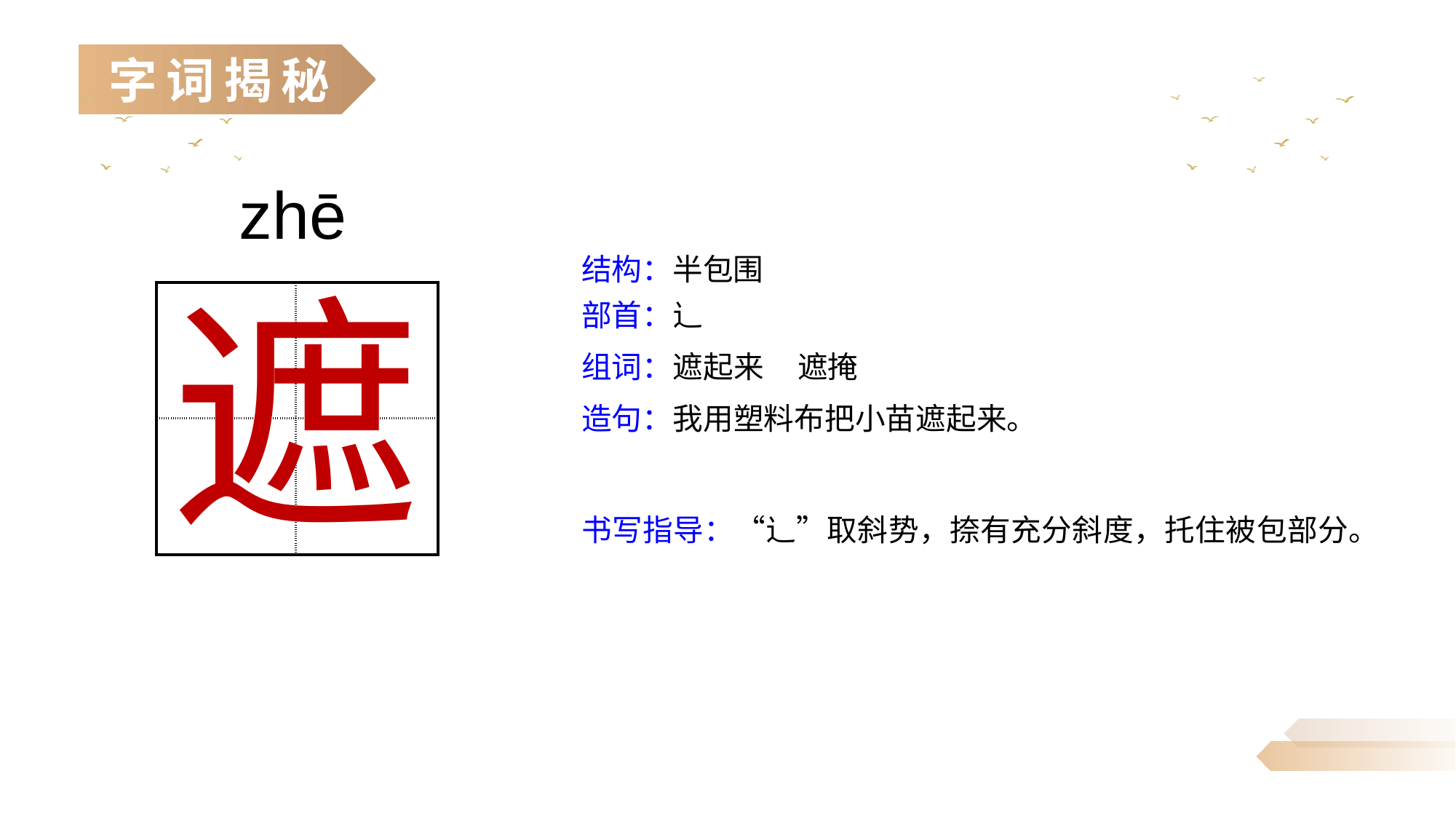

zhē
结构：半包围
遮
|  |  |
| --- | --- |
|  |  |
部首：辶
组词：遮起来     遮掩

造句：我用塑料布把小苗遮起来。
书写指导：“辶”取斜势，捺有充分斜度，托住被包部分。